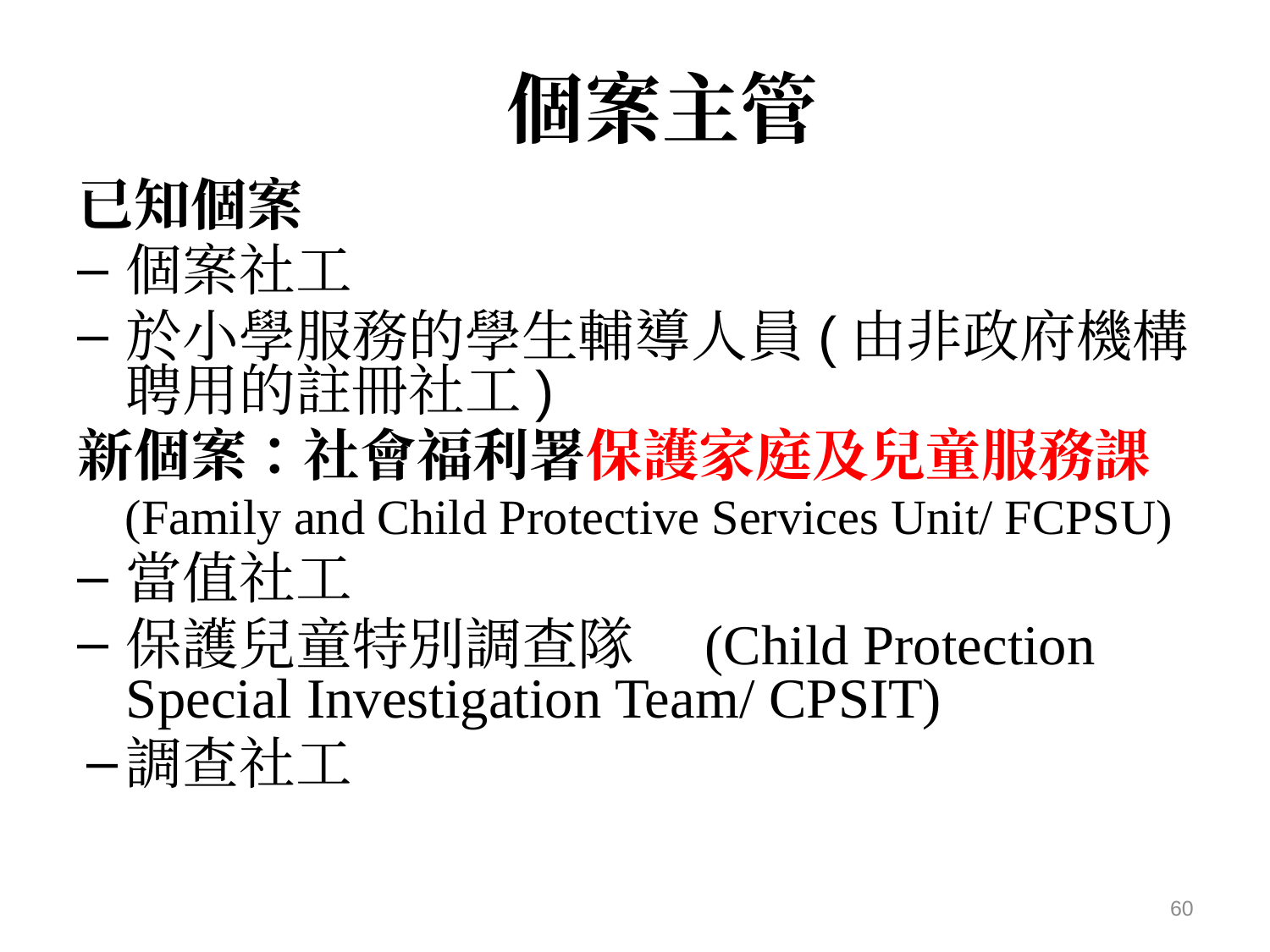

# 個案主管
已知個案
個案社工
於小學服務的學生輔導人員(由非政府機構聘用的註冊社工)
新個案：社會福利署保護家庭及兒童服務課
	(Family and Child Protective Services Unit/ FCPSU)
當值社工
保護兒童特別調查隊　(Child Protection Special Investigation Team/ CPSIT)
調查社工
60